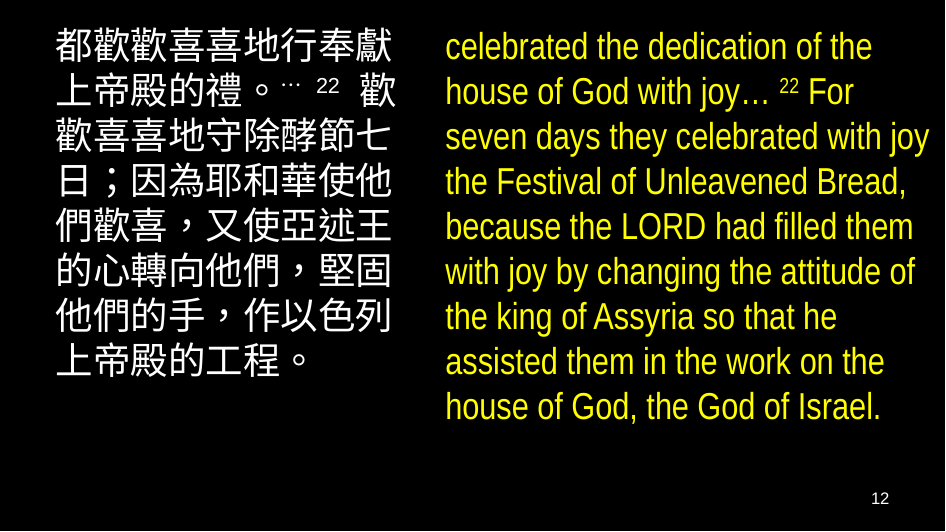

都歡歡喜喜地行奉獻上帝殿的禮。… 22 歡歡喜喜地守除酵節七日；因為耶和華使他們歡喜，又使亞述王的心轉向他們，堅固他們的手，作以色列上帝殿的工程。

celebrated the dedication of the house of God with joy… 22 For seven days they celebrated with joy the Festival of Unleavened Bread, because the Lord had filled them with joy by changing the attitude of the king of Assyria so that he assisted them in the work on the house of God, the God of Israel.

12